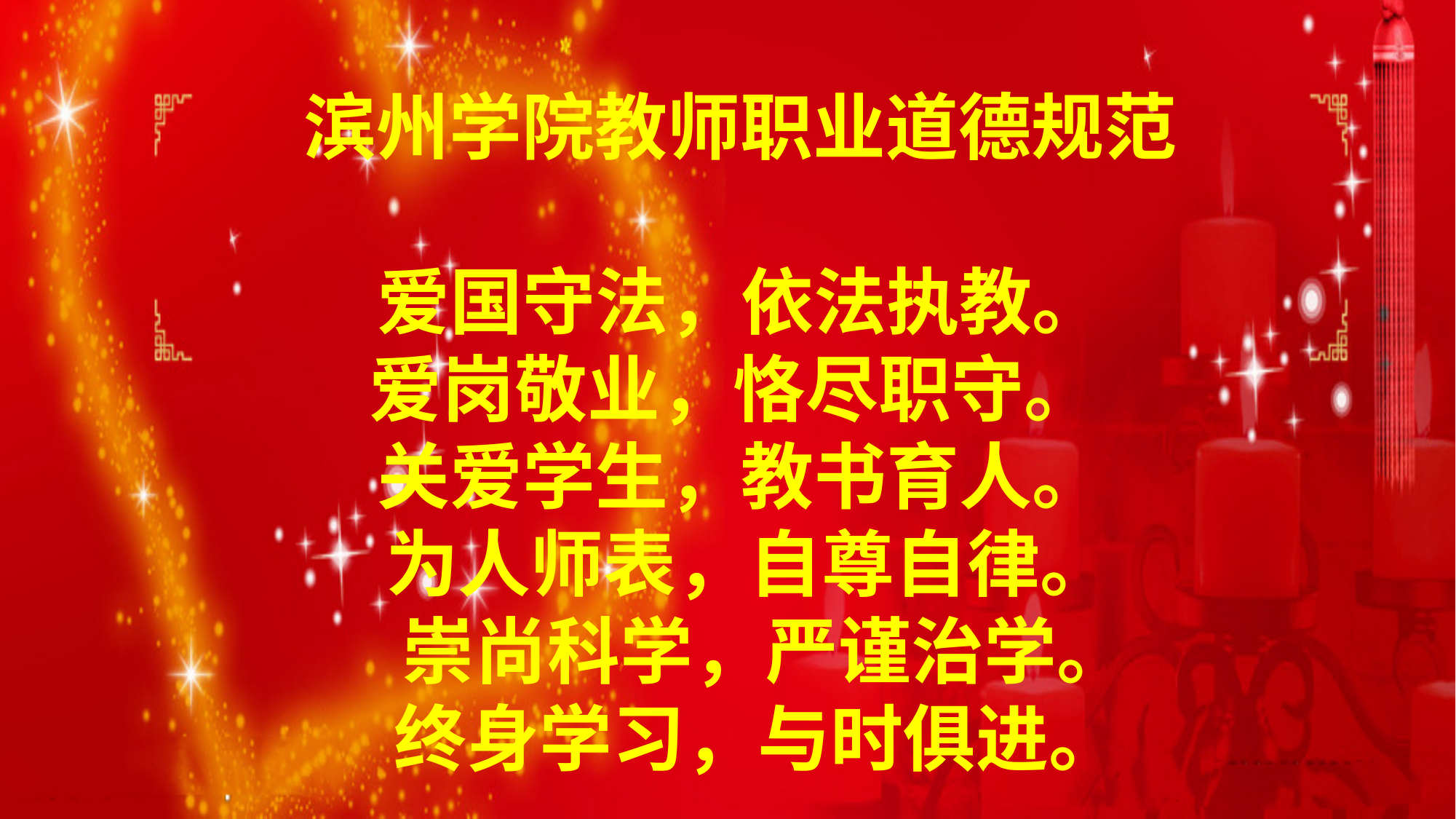

滨州学院教师职业道德规范

  爱国守法，依法执教。
  爱岗敬业，恪尽职守。
  关爱学生，教书育人。
  为人师表，自尊自律。
  崇尚科学，严谨治学。
  终身学习，与时俱进。